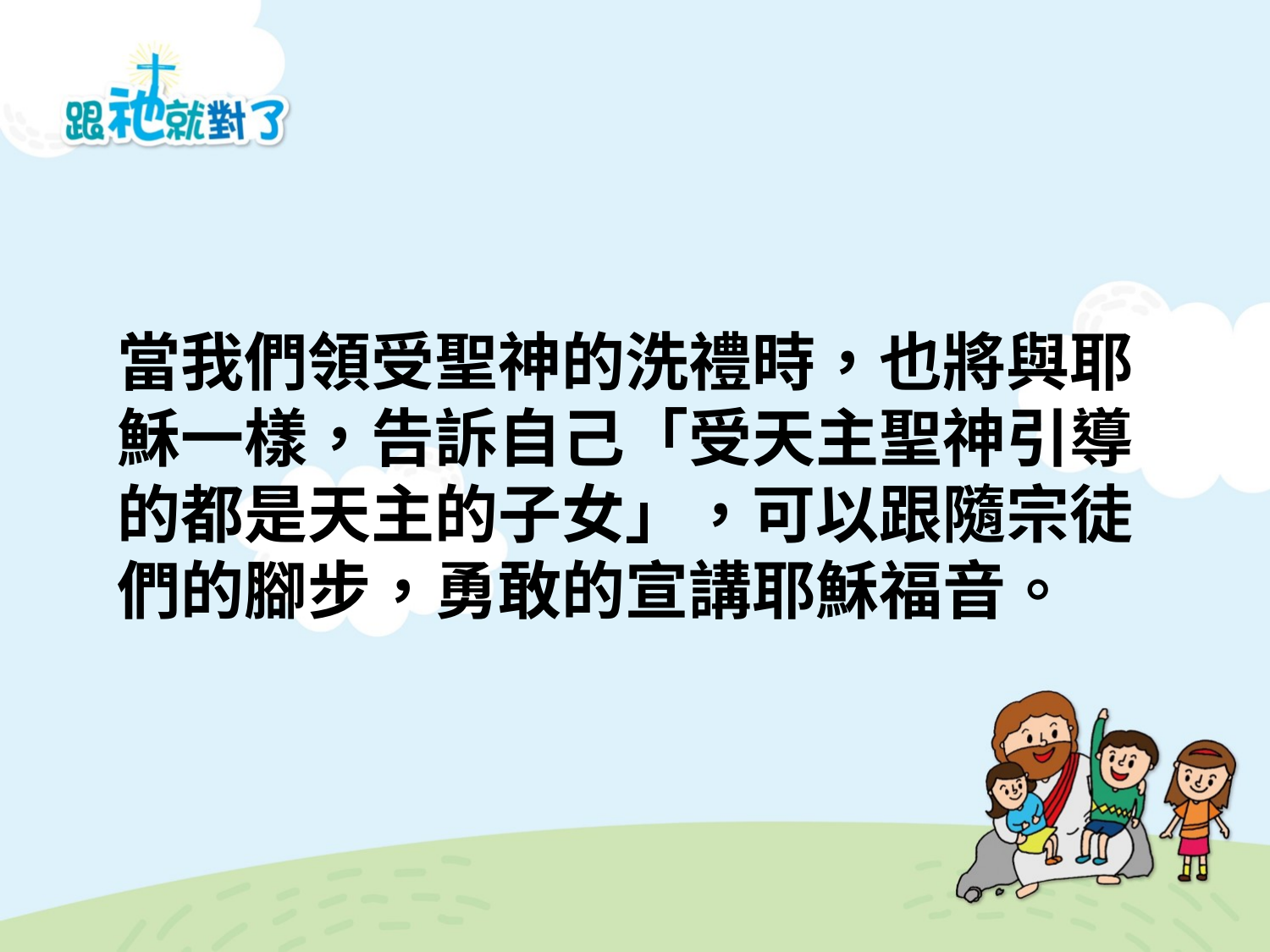

當我們領受聖神的洗禮時，也將與耶穌一樣，告訴自己「受天主聖神引導的都是天主的子女」，可以跟隨宗徒們的腳步，勇敢的宣講耶穌福音。